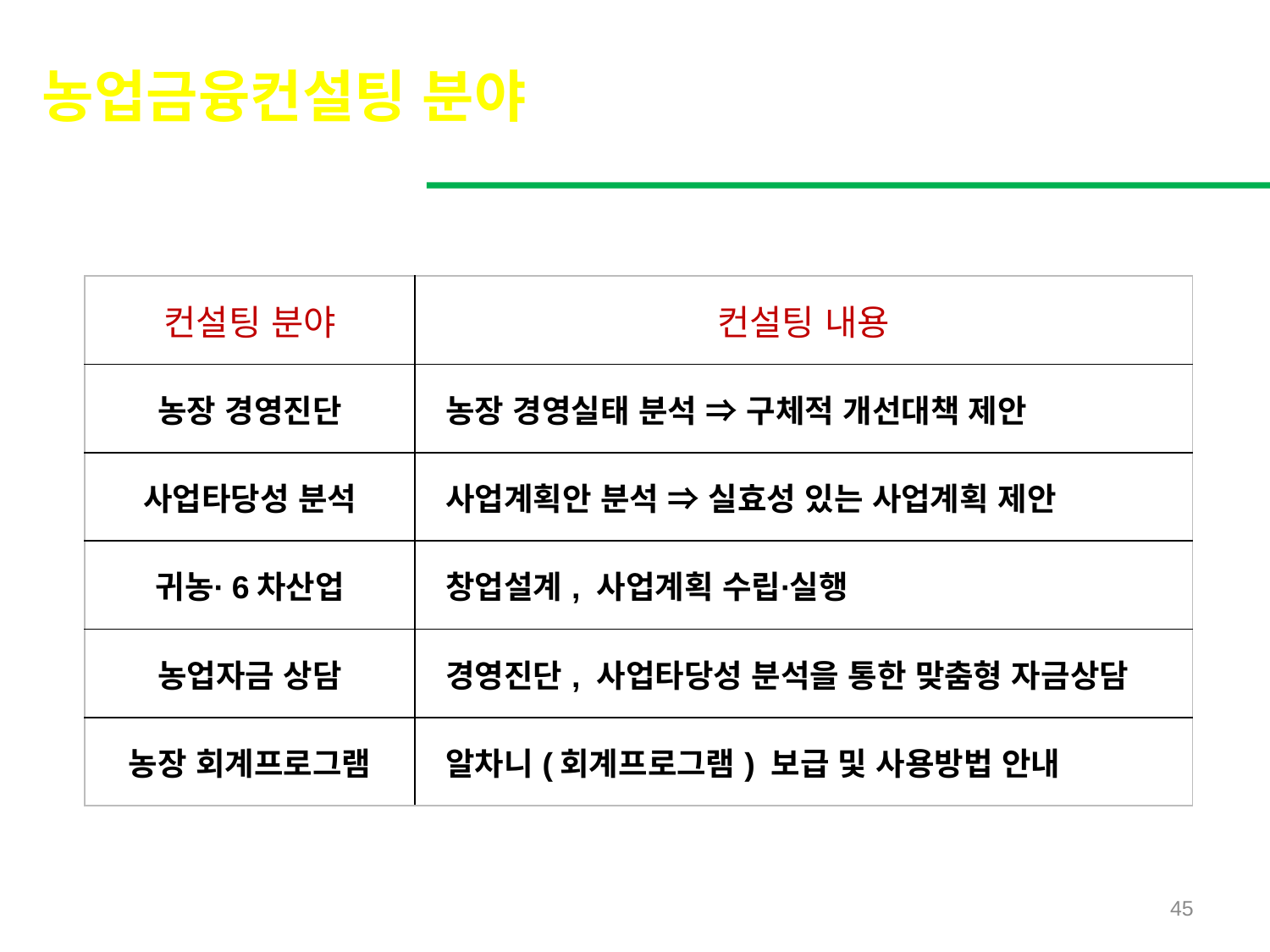

농업금융컨설팅 분야

| 컨설팅 분야 | 컨설팅 내용 |
| --- | --- |
| 농장 경영진단 | 농장 경영실태 분석 ⇒ 구체적 개선대책 제안 |
| 사업타당성 분석 | 사업계획안 분석 ⇒ 실효성 있는 사업계획 제안 |
| 귀농∙6차산업 | 창업설계, 사업계획 수립∙실행 |
| 농업자금 상담 | 경영진단, 사업타당성 분석을 통한 맞춤형 자금상담 |
| 농장 회계프로그램 | 알차니(회계프로그램) 보급 및 사용방법 안내 |
45